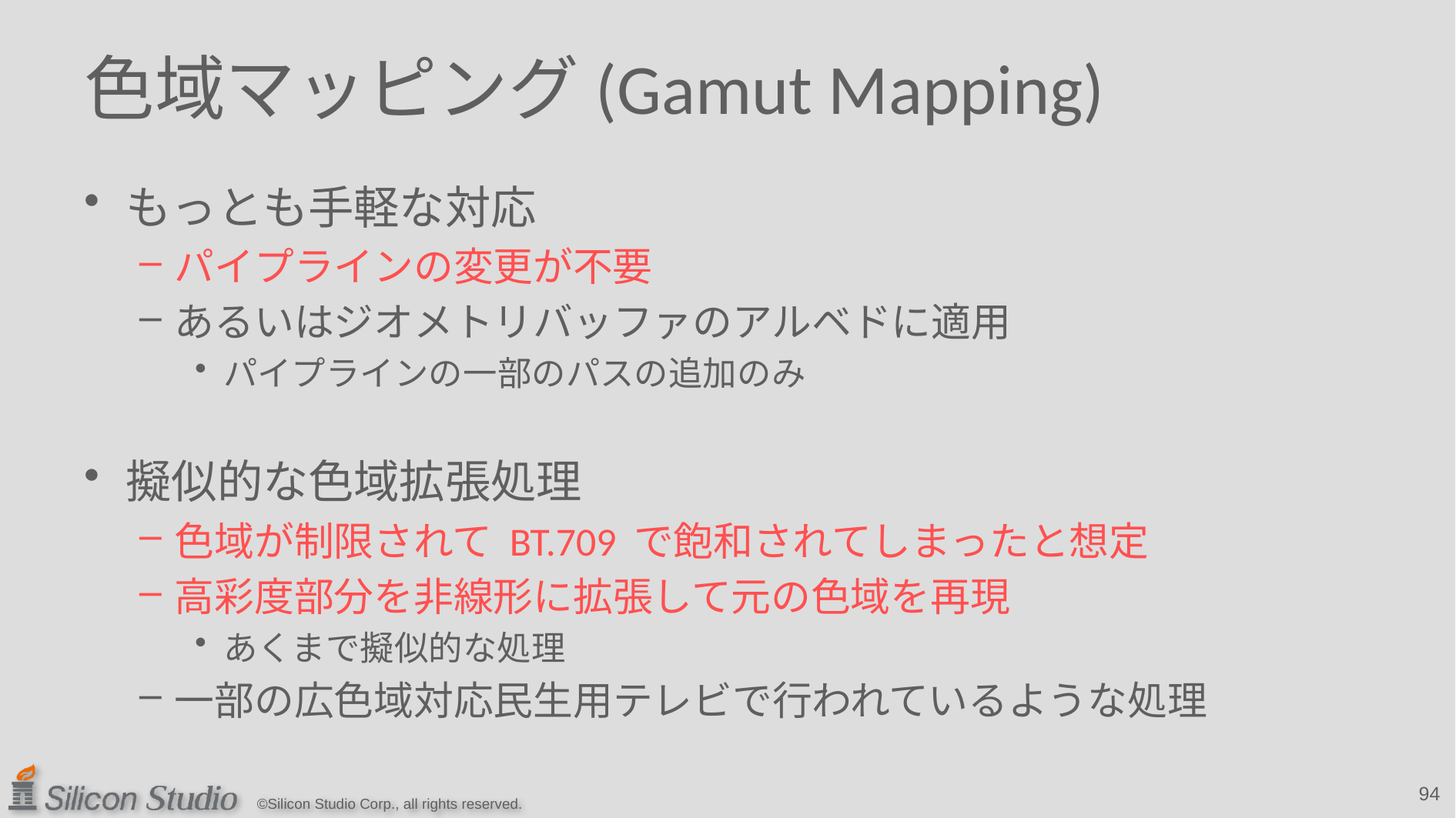

# 色域マッピング(Gamut Mapping)
もっとも手軽な対応
パイプラインの変更が不要
あるいはジオメトリバッファのアルベドに適用
パイプラインの一部のパスの追加のみ

擬似的な色域拡張処理
色域が制限されて BT.709 で飽和されてしまったと想定
高彩度部分を非線形に拡張して元の色域を再現
あくまで擬似的な処理
一部の広色域対応民生用テレビで行われているような処理
94